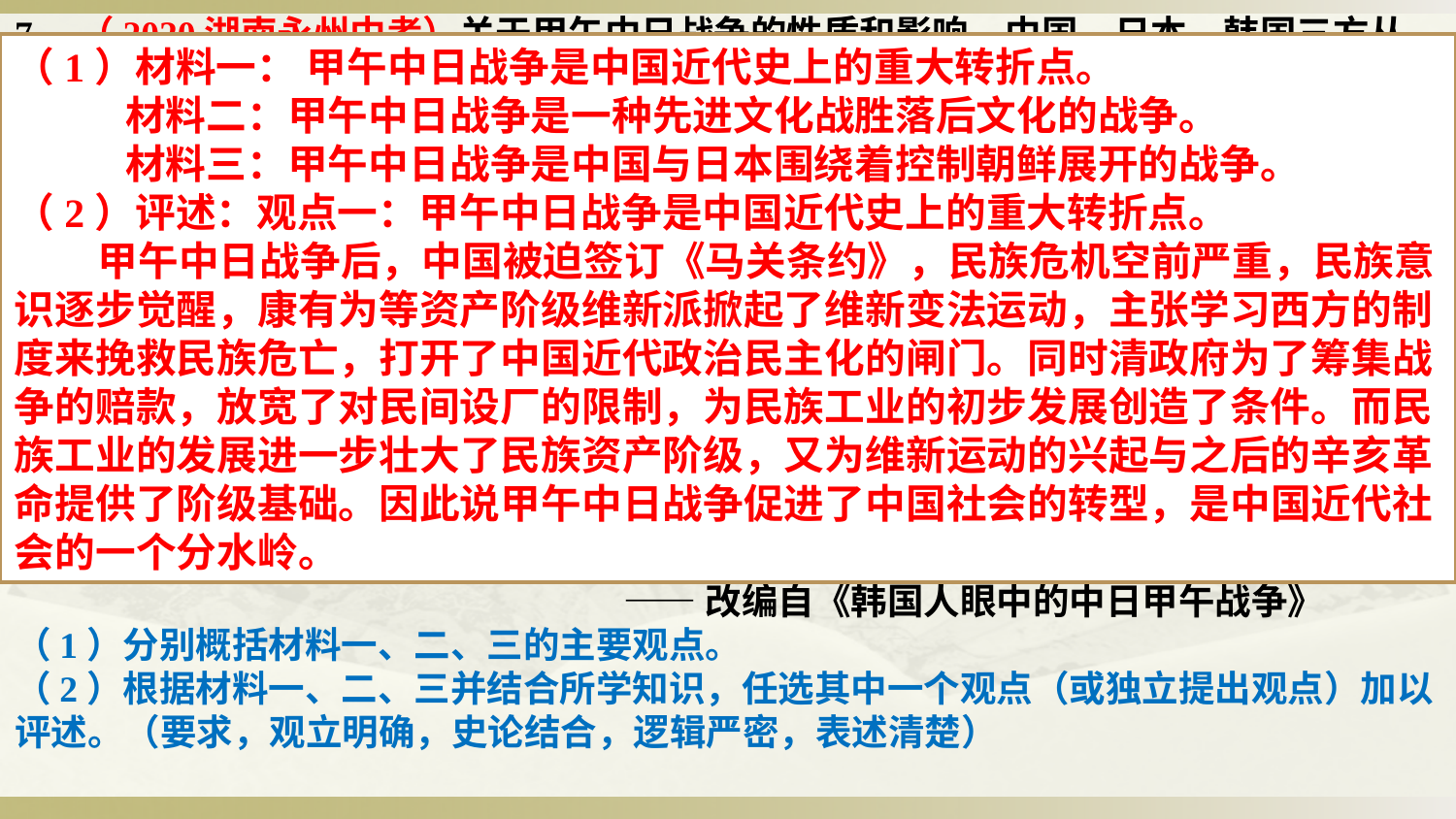

7．（2020湖南永州中考）关于甲午中日战争的性质和影响，中国、日本、韩国三方从各自立场提出了不同看法。
材料一    中国人认为，甲午中日战争是中国近代史上的重大转折点。这次战争迫使清政府签订了《马关条约》，激起了全国的感情和抗议，激发了全民族的觉醒，一种要求改革和进步的觉醒、富强意识的觉醒、爱国主义和自救的觉醒。3年以后，发生了戊戌变法；5年以后，发生了义和团运动；16年以后发生了辛亥革命。
                                                                                             ——改编自《甲午战争深刻影响世界历史》
材料二    日本人认为，甲午中日战争是“文明之战”，即一种先进文化战胜落后文化的战争。明治维新后，日本认为自身的文明程度已大大提高，而清朝依然守旧落后。
                                                   ——改编自《日本人眼中的甲午战争：先进文化战胜落后文化》
材料三    韩国人认为，甲午中日战争是1894年至1895年中国与日本围绕着控制朝鲜展开的战争，战争导致清朝失去了对朝鲜的控制权，而日本在甲午中日战争后，不仅把朝鲜变为其殖民地，还对中国进行殖民扩张，成为东亚霸主。
                                                                                             ——改编自《韩国人眼中的中日甲午战争》
（1）分别概括材料一、二、三的主要观点。
（2）根据材料一、二、三并结合所学知识，任选其中一个观点（或独立提出观点）加以评述。（要求，观立明确，史论结合，逻辑严密，表述清楚）
（1）材料一： 甲午中日战争是中国近代史上的重大转折点。
           材料二：甲午中日战争是一种先进文化战胜落后文化的战争。
           材料三：甲午中日战争是中国与日本围绕着控制朝鲜展开的战争。
（2）评述：观点一：甲午中日战争是中国近代史上的重大转折点。
        甲午中日战争后，中国被迫签订《马关条约》，民族危机空前严重，民族意识逐步觉醒，康有为等资产阶级维新派掀起了维新变法运动，主张学习西方的制度来挽救民族危亡，打开了中国近代政治民主化的闸门。同时清政府为了筹集战争的赔款，放宽了对民间设厂的限制，为民族工业的初步发展创造了条件。而民族工业的发展进一步壮大了民族资产阶级，又为维新运动的兴起与之后的辛亥革命提供了阶级基础。因此说甲午中日战争促进了中国社会的转型，是中国近代社会的一个分水岭。